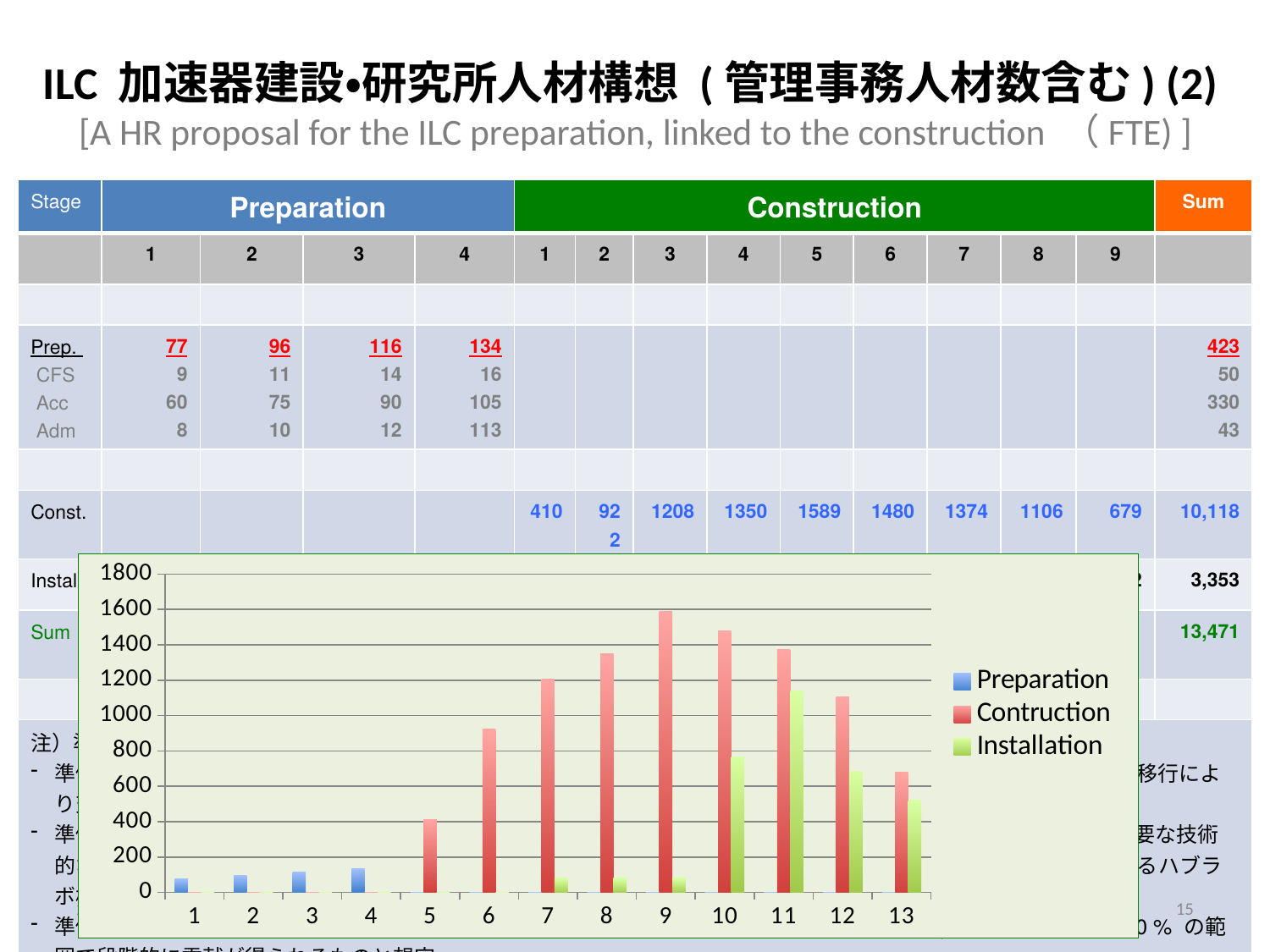

# ILC 加速器建設・研究所人材構想 (管理事務人材数含む) (2) [A HR proposal for the ILC preparation, linked to the construction （FTE) ]
| Stage | Preparation |  |  |  | Construction |  |  |  |  |  |  |  |  | Sum |
| --- | --- | --- | --- | --- | --- | --- | --- | --- | --- | --- | --- | --- | --- | --- |
|  | 1 | 2 | 3 | 4 | 1 | 2 | 3 | 4 | 5 | 6 | 7 | 8 | 9 |  |
|  |  |  |  |  |  |  |  |  |  |  |  |  |  |  |
| Prep. CFS Acc Adm | 77 9 60 8 | 96 11 75 10 | 116 14 90 12 | 134 16 105 113 |  |  |  |  |  |  |  |  |  | 423 50 330 43 |
|  |  |  |  |  |  |  |  |  |  |  |  |  |  |  |
| Const. |  |  |  |  | 410 | 922 | 1208 | 1350 | 1589 | 1480 | 1374 | 1106 | 679 | 10,118 |
| Install. |  |  |  |  |  |  | 80 | 80 | 80 | 768 | 1140 | 683 | 522 | 3,353 |
| Sum |  |  |  |  | 410 | 922 | 1288 | 1430 | 1669 | 2248 | 2514 | 1789 | 1201 | 13,471 |
|  |  |  |  |  |  |  |  |  |  |  |  |  |  |  |
| 注）準備期間に必要となる人材：施設、加速器装置、管理運営 準備期間初年度には、このうちの~ 80% の人材は、既存の技術開発（KEK-STF, ATF, 国際協力）従事者の活用、移行により充足。 準備期間の4年間で、段階的に人材を充足し、準備作業を通して、人材の育成を計る。施設を含む加速器建設に必要な技術的な人材に対して4~5％の人材を育成し、建設期の各グループにおける先導的人材を確保する。特に、日本におけるハブラボ機能の実証するためには、現在の1.5~2倍に人材増強を計ることが必要である。 準備期間における外国からの貢献は、ILC 関連の国際協力の枠組みで実働のある国際的人材(約150名）の5 ~ 20 % の範囲で段階的に貢献が得られるものと想定。 準備期間に、日本が所掌する人材比率は、施設は~ 90%以上,　加速器装置は、60~70 % を想定し、そのうち約40 ~ 50% は業務委託による補助を想定する（業務委託を含めた人材の育成を計る）。 |  |  |  |  |  |  |  |  |  |  |  |  |  |  |

### Chart

| Category | Preparation | Contruction | Installation |
|---|---|---|---|
2015/01/03
ILCに必要な人材と育成
15